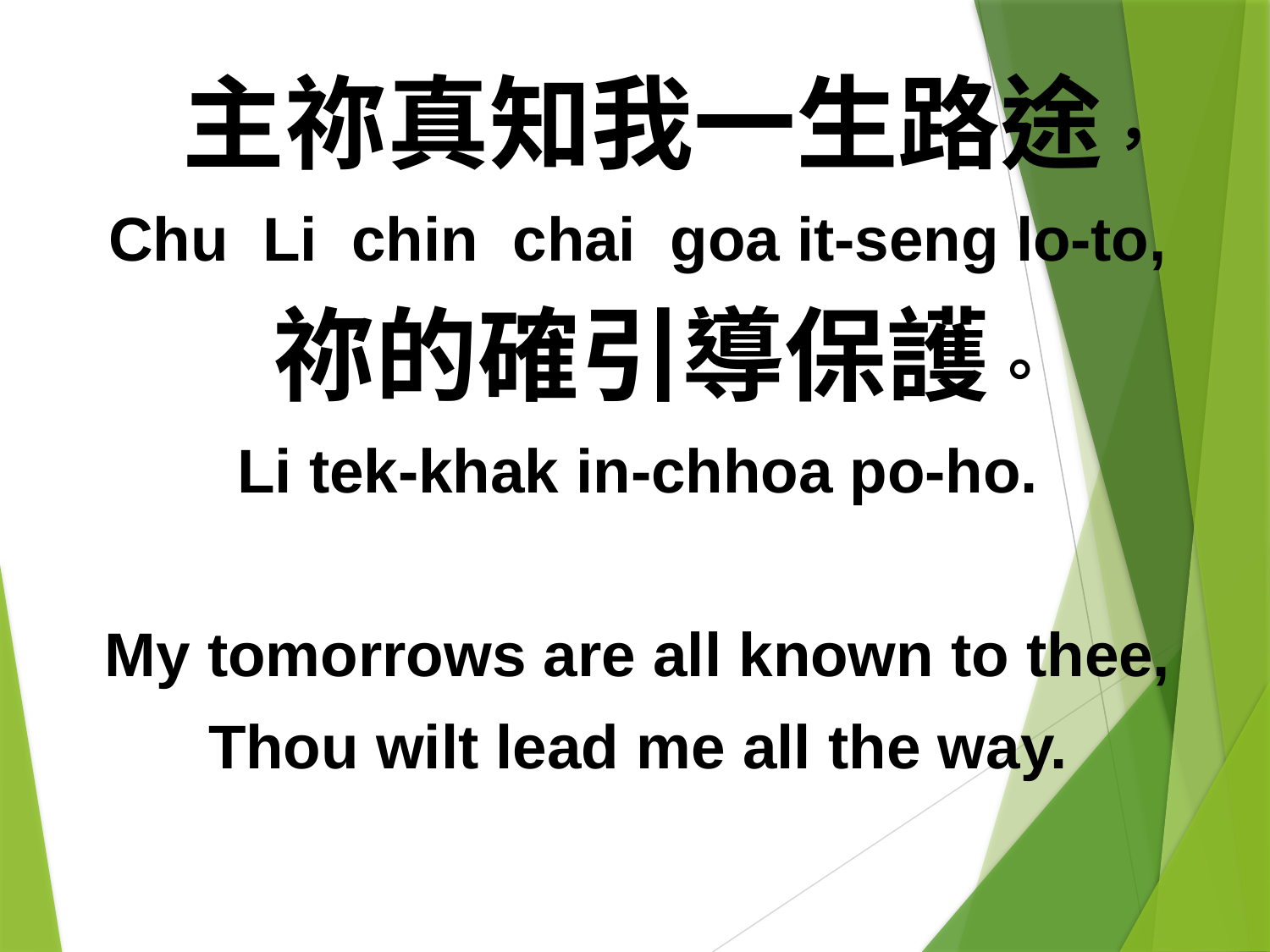

主祢真知我一生路途，
Chu  Li  chin  chai  goa it-seng lo-to,
 祢的確引導保護。
Li tek-khak in-chhoa po-ho.

My tomorrows are all known to thee,
Thou wilt lead me all the way.